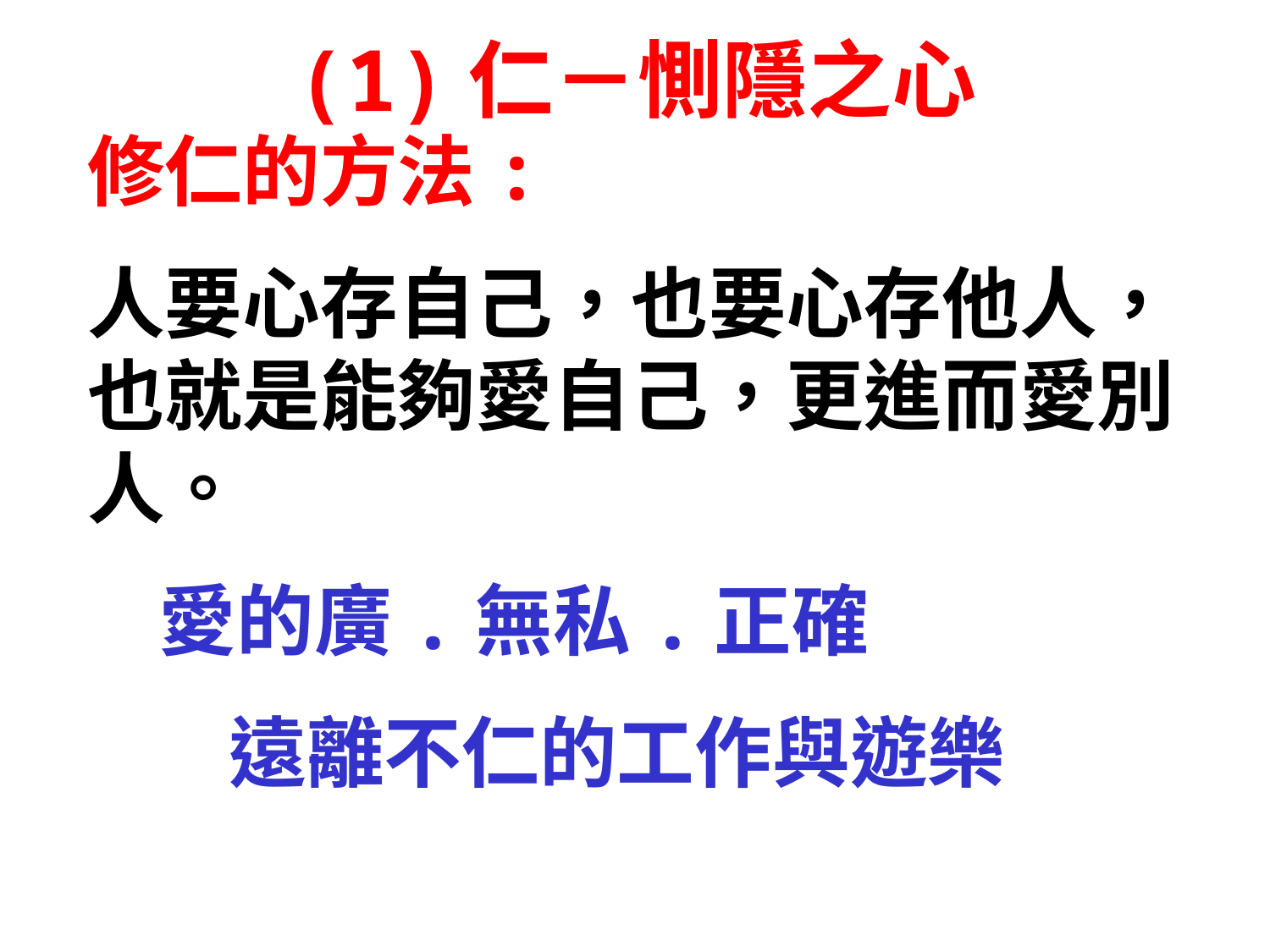

(1)仁－惻隱之心

修仁的方法:
人要心存自己，也要心存他人，也就是能夠愛自己，更進而愛別人。
   愛的廣.無私.正確
       遠離不仁的工作與遊樂